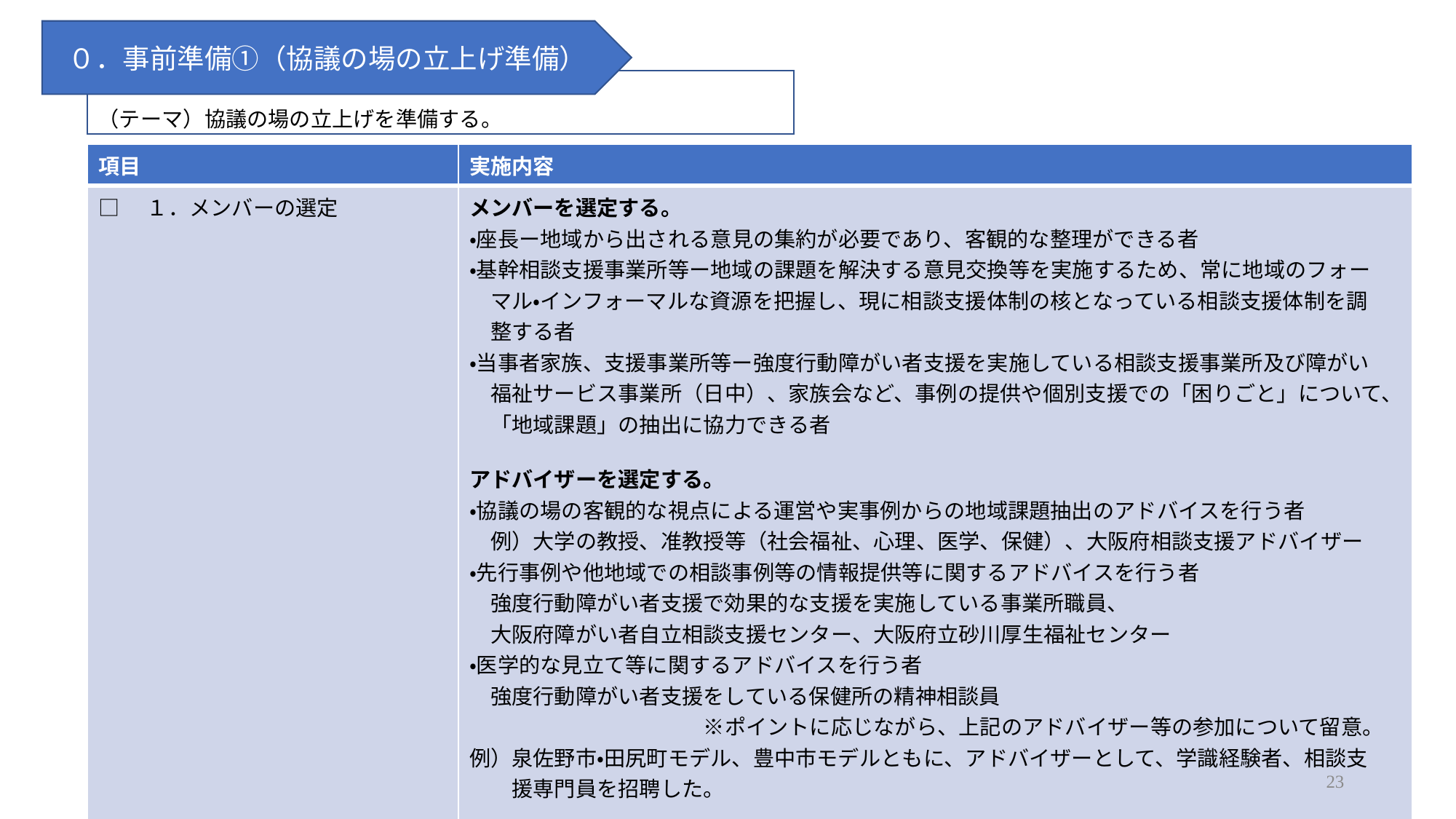

０．事前準備①（協議の場の立上げ準備）

（テーマ）協議の場の立上げを準備する。
| 項目 | 実施内容 |
| --- | --- |
| □　１．メンバーの選定 | メンバーを選定する。 ・座長ー地域から出される意見の集約が必要であり、客観的な整理ができる者 ・基幹相談支援事業所等ー地域の課題を解決する意見交換等を実施するため、常に地域のフォー 　マル・インフォーマルな資源を把握し、現に相談支援体制の核となっている相談支援体制を調 　整する者 ・当事者家族、支援事業所等ー強度行動障がい者支援を実施している相談支援事業所及び障がい 　福祉サービス事業所（日中）、家族会など、事例の提供や個別支援での「困りごと」について、 　「地域課題」の抽出に協力できる者 アドバイザーを選定する。 ・協議の場の客観的な視点による運営や実事例からの地域課題抽出のアドバイスを行う者　 　例）大学の教授、准教授等（社会福祉、心理、医学、保健）、大阪府相談支援アドバイザー ・先行事例や他地域での相談事例等の情報提供等に関するアドバイスを行う者　　　 　強度行動障がい者支援で効果的な支援を実施している事業所職員、 　大阪府障がい者自立相談支援センター、大阪府立砂川厚生福祉センター ・医学的な見立て等に関するアドバイスを行う者 　強度行動障がい者支援をしている保健所の精神相談員 　　　　　　　　　　　※ポイントに応じながら、上記のアドバイザー等の参加について留意。 例）泉佐野市・田尻町モデル、豊中市モデルともに、アドバイザーとして、学識経験者、相談支 　　援専門員を招聘した。 事務局メンバーを確認する。 ・整理した地域の情報を元に、事務局に加える市町村関係課等の追加の必要性を再確認。 |
23